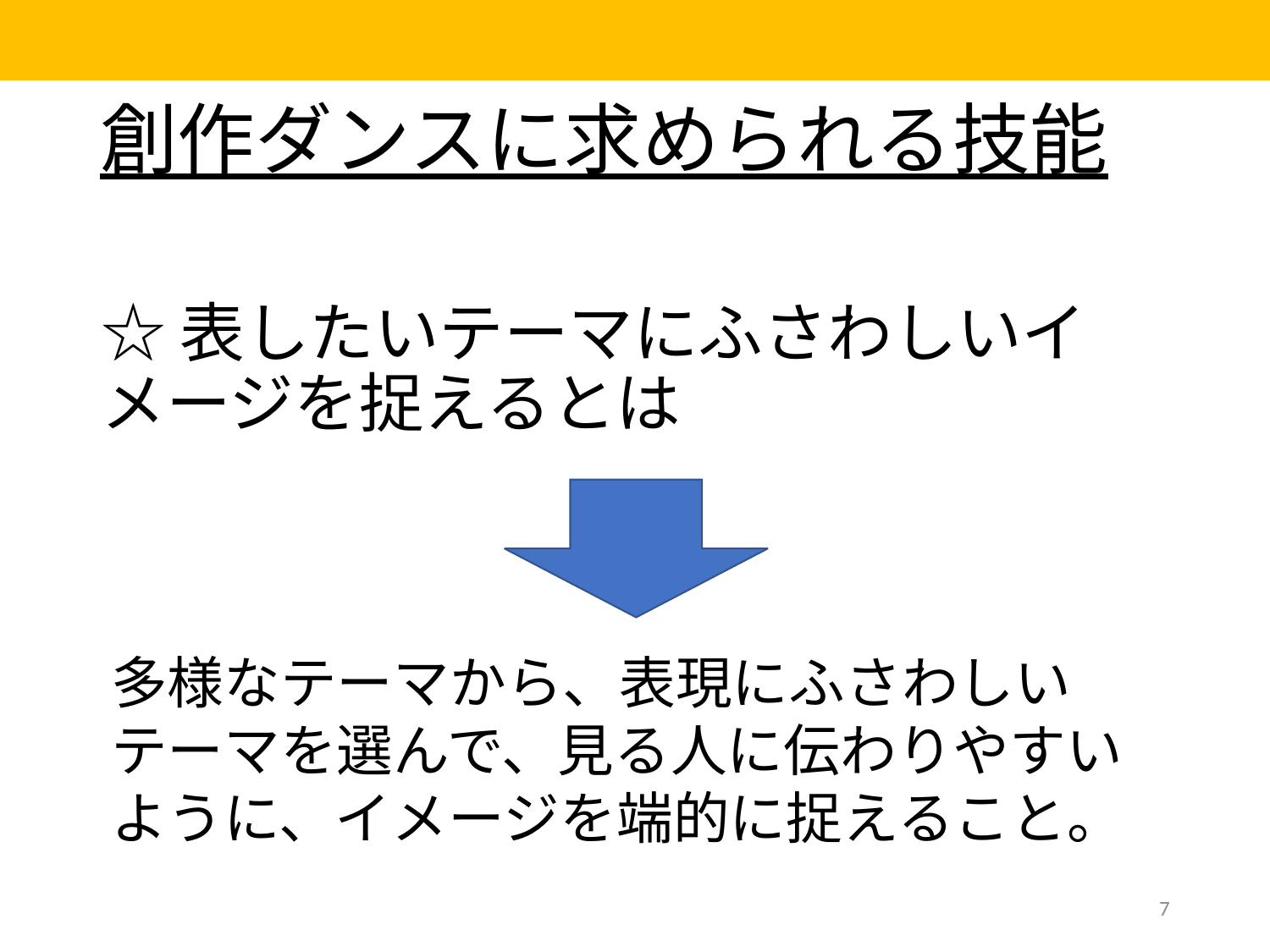

# 創作ダンスに求められる技能

☆表したいテーマにふさわしいイメージを捉えるとは

多様なテーマから、表現にふさわしいテーマを選んで、見る人に伝わりやすいように、イメージを端的に捉えること。
7